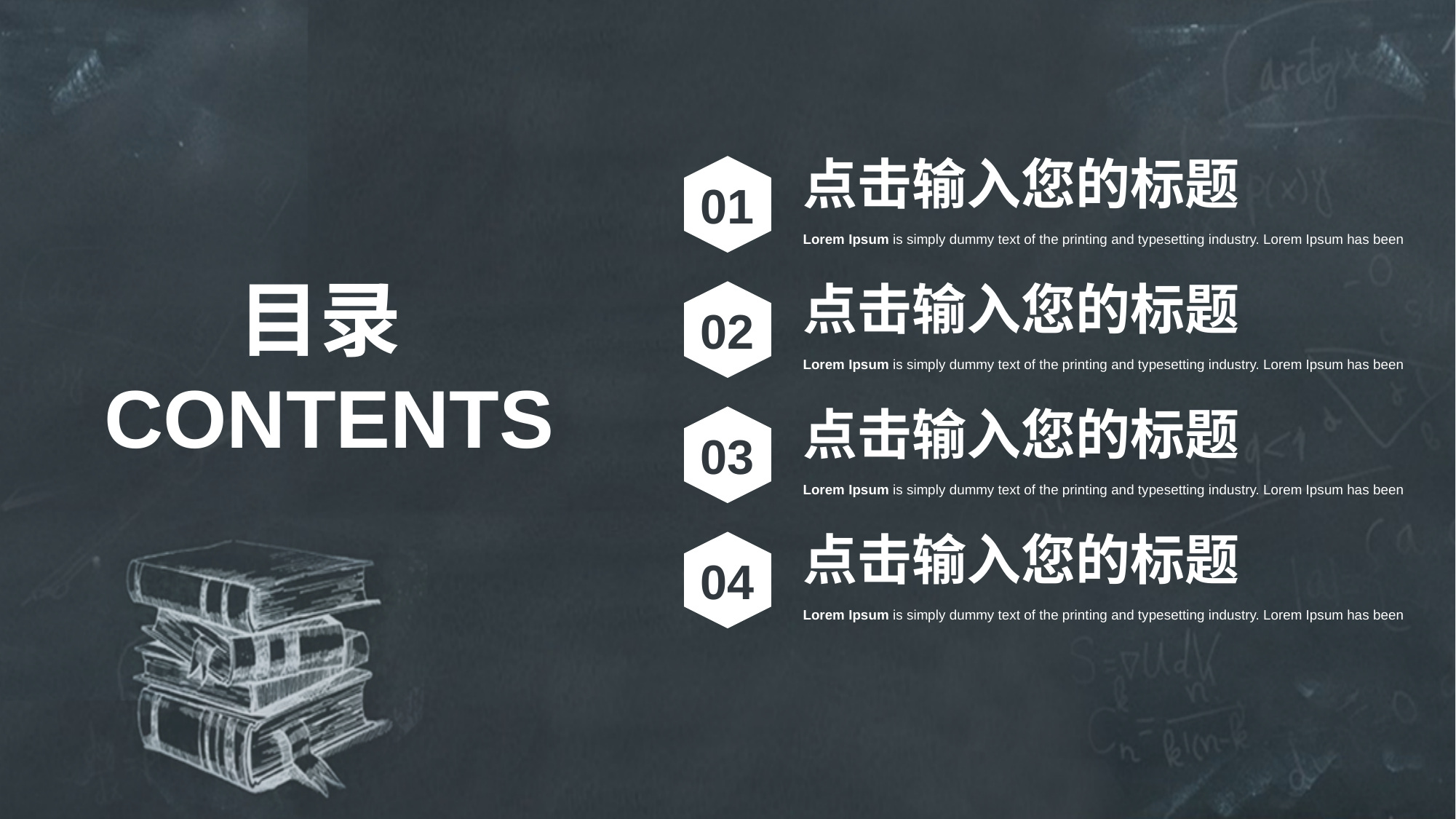

点击输入您的标题
01
Lorem Ipsum is simply dummy text of the printing and typesetting industry. Lorem Ipsum has been
目录
CONTENTS
点击输入您的标题
02
Lorem Ipsum is simply dummy text of the printing and typesetting industry. Lorem Ipsum has been
点击输入您的标题
03
Lorem Ipsum is simply dummy text of the printing and typesetting industry. Lorem Ipsum has been
点击输入您的标题
04
Lorem Ipsum is simply dummy text of the printing and typesetting industry. Lorem Ipsum has been